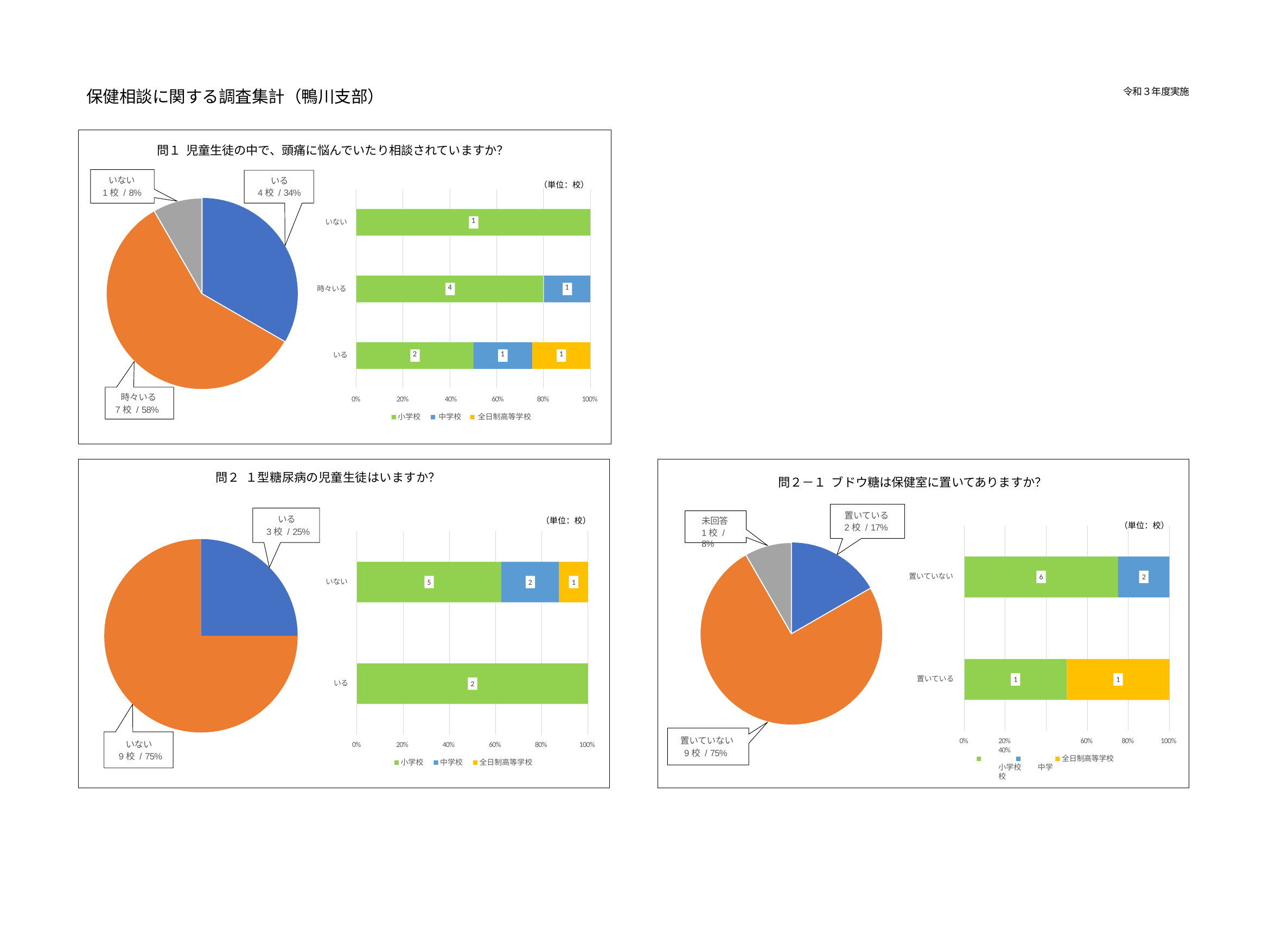

令和３年度実施
保健相談に関する調査集計（鴨川支部）

問１  児童生徒の中で、頭痛に悩んでいたり相談されていますか？

いない
1校 / 8%
いる
4校 / 34%
（単位：校）
|  |  |  |  |  |  |  |
| --- | --- | --- | --- | --- | --- | --- |
| 1 |  |  |  |  |  |  |
|  |  |  |  |  |  |  |
| 4 |  |  |  |  |  | 1 |
|  |  |  |  |  |  |  |
| 2 |  |  | 1 |  | 1 |  |
|  |  |  |  |  |  |  |

いない

時々いる

いる

時々いる
7校 / 58%
0%
20%	40%	60%
80%
100%
小学校	中学校	全日制高等学校

問２  １型糖尿病の児童生徒はいますか？
問２－１  ブドウ糖は保健室に置いてありますか？

置いている
2校 / 17%

いる
3校 / 25%
未回答
1校 / 8%
（単位：校）
（単位：校）

置いていない
6
2

いない
5
2
1

置いている
1
1

いる
2

置いていない
9校 / 75%
60%
80%
100%
0%
20%	40%
小学校	中学校
いない
9校 / 75%
0%
20%	40%	60%
80%
100%
全日制高等学校
小学校	中学校	全日制高等学校